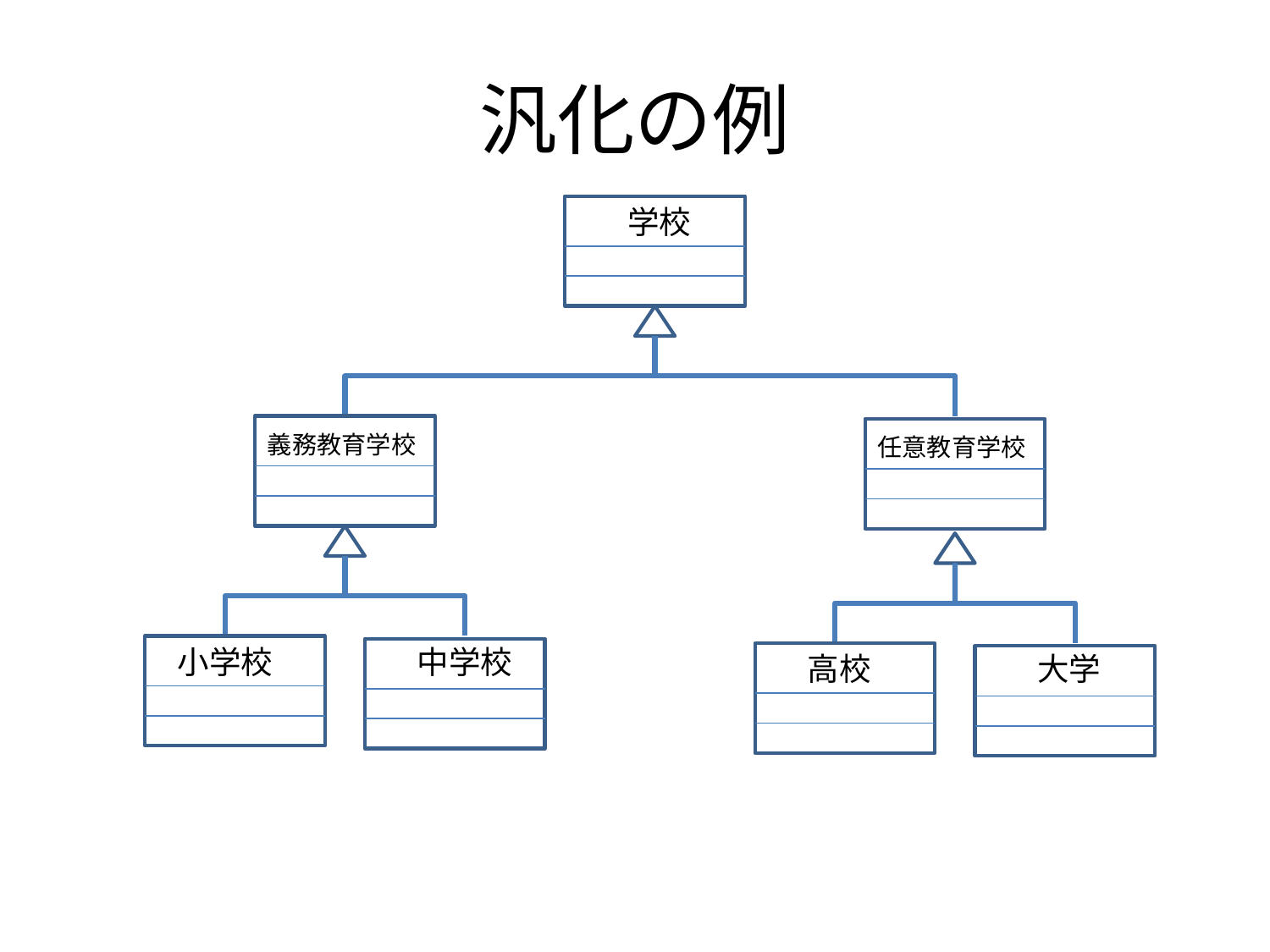

# 汎化の例

学校

義務教育学校
任意教育学校

小学校
中学校

高校
大学